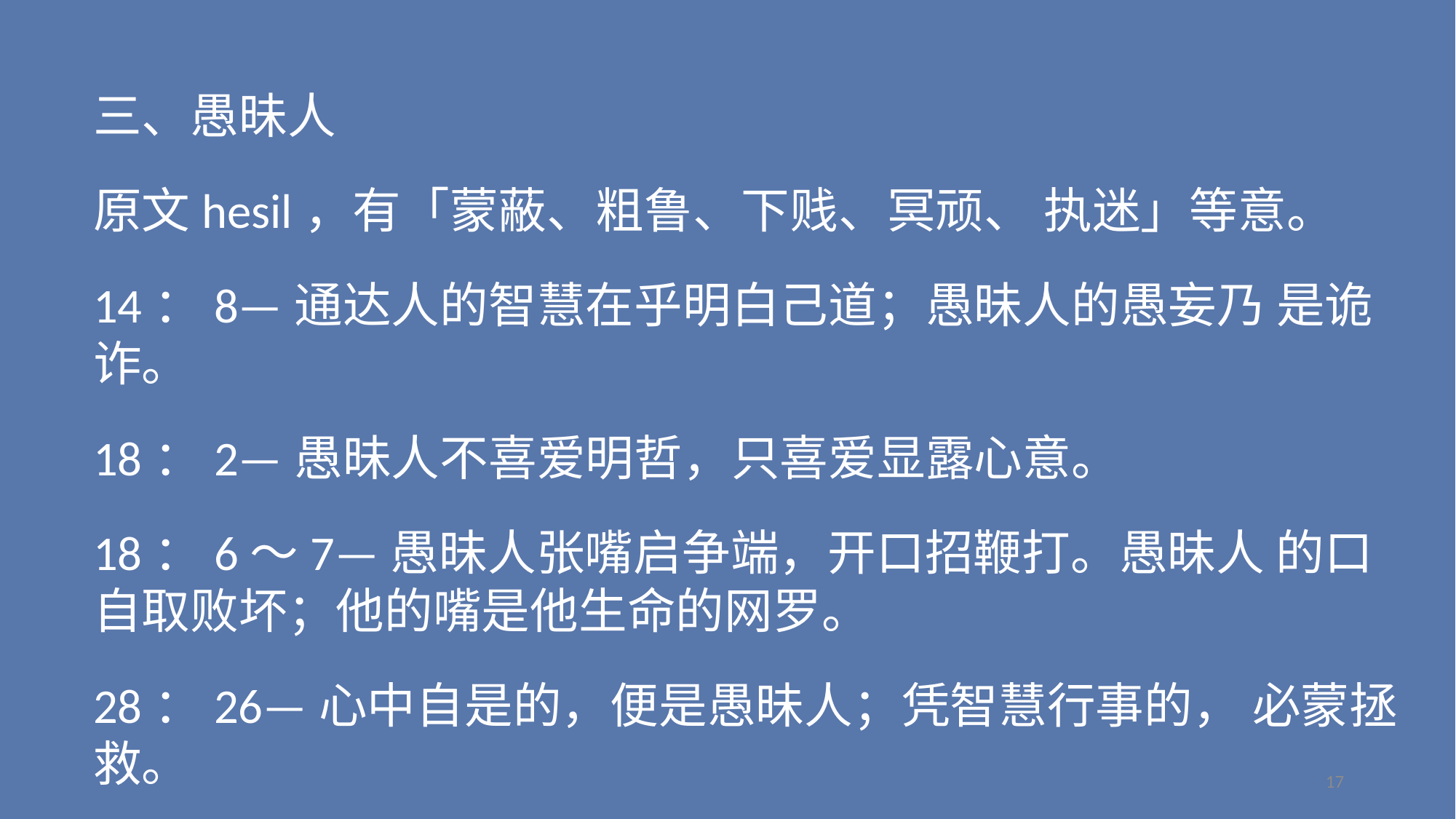

三、愚昧人
原文hesil，有「蒙蔽、粗鲁、下贱、冥顽、 执迷」等意。
14：8—通达人的智慧在乎明白己道；愚昧人的愚妄乃 是诡诈。
18：2—愚昧人不喜爱明哲，只喜爱显露心意。
18：6～7—愚昧人张嘴启争端，开口招鞭打。愚昧人 的口自取败坏；他的嘴是他生命的网罗。
28：26—心中自是的，便是愚昧人；凭智慧行事的， 必蒙拯救。
17